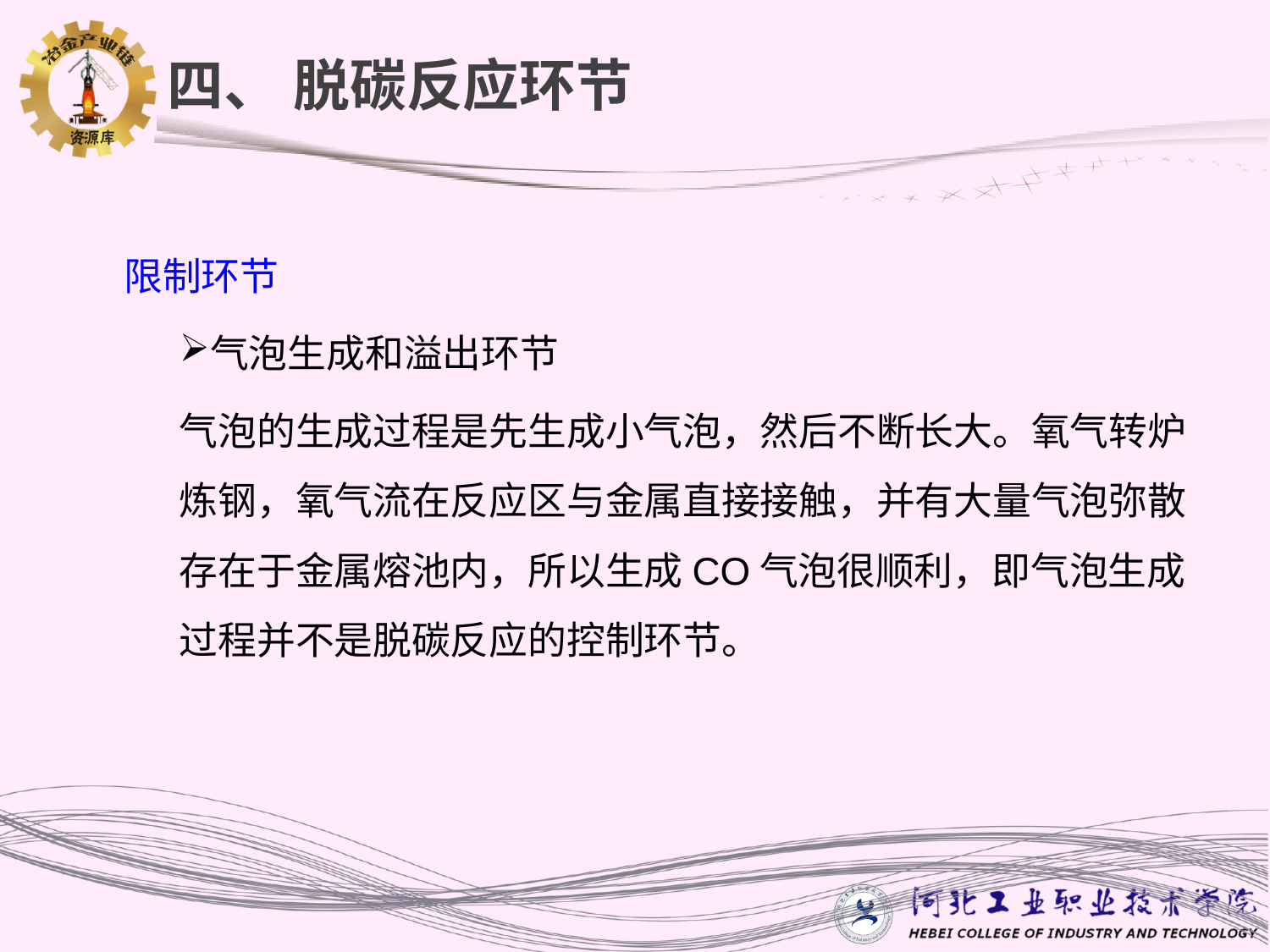

四、 脱碳反应环节
限制环节
气泡生成和溢出环节
气泡的生成过程是先生成小气泡，然后不断长大。氧气转炉炼钢，氧气流在反应区与金属直接接触，并有大量气泡弥散存在于金属熔池内，所以生成CO气泡很顺利，即气泡生成过程并不是脱碳反应的控制环节。